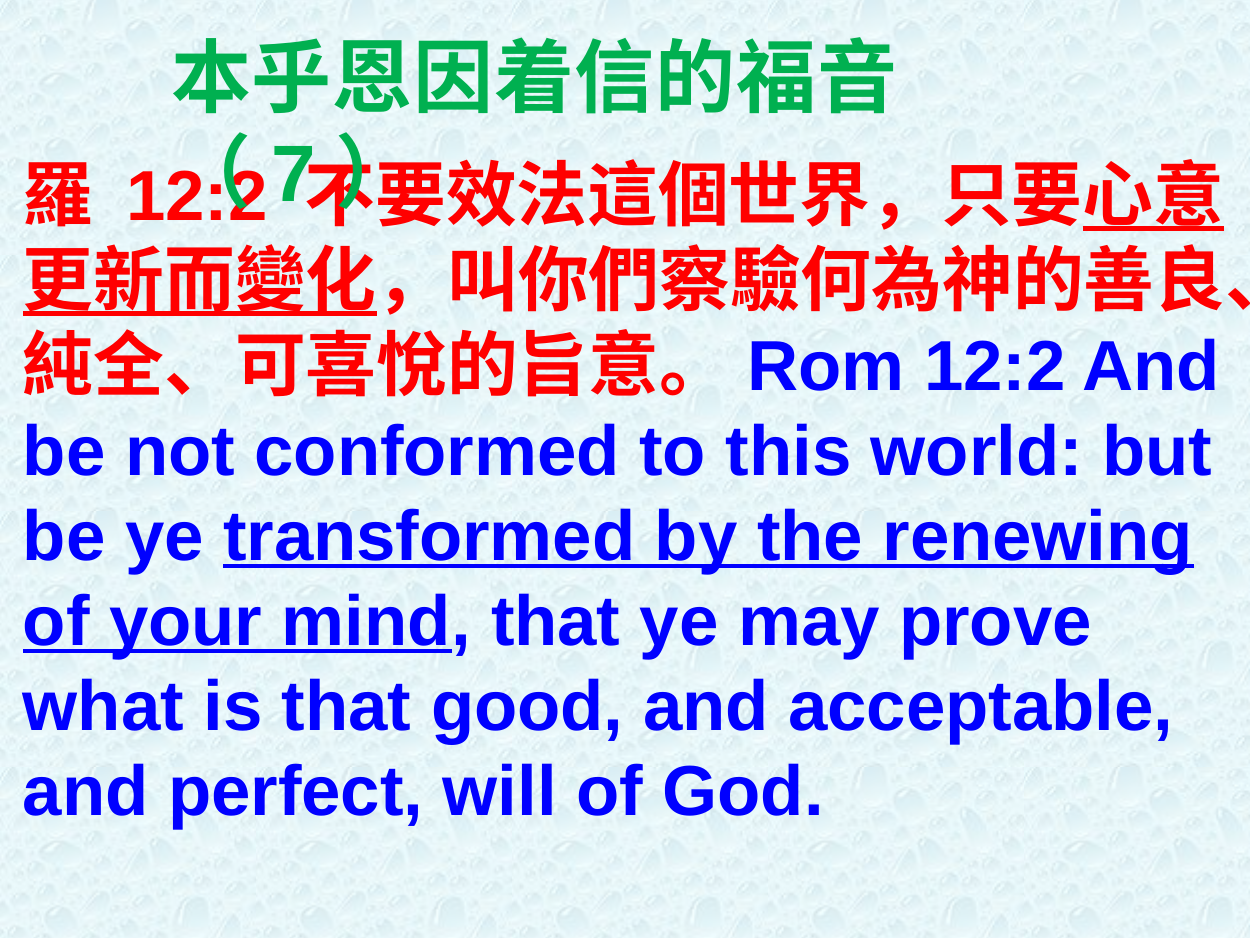

本乎恩因着信的福音（7）
羅 12:2 不要效法這個世界，只要心意更新而變化，叫你們察驗何為神的善良、純全、可喜悅的旨意。Rom 12:2 And be not conformed to this world: but be ye transformed by the renewing of your mind, that ye may prove what is that good, and acceptable, and perfect, will of God.